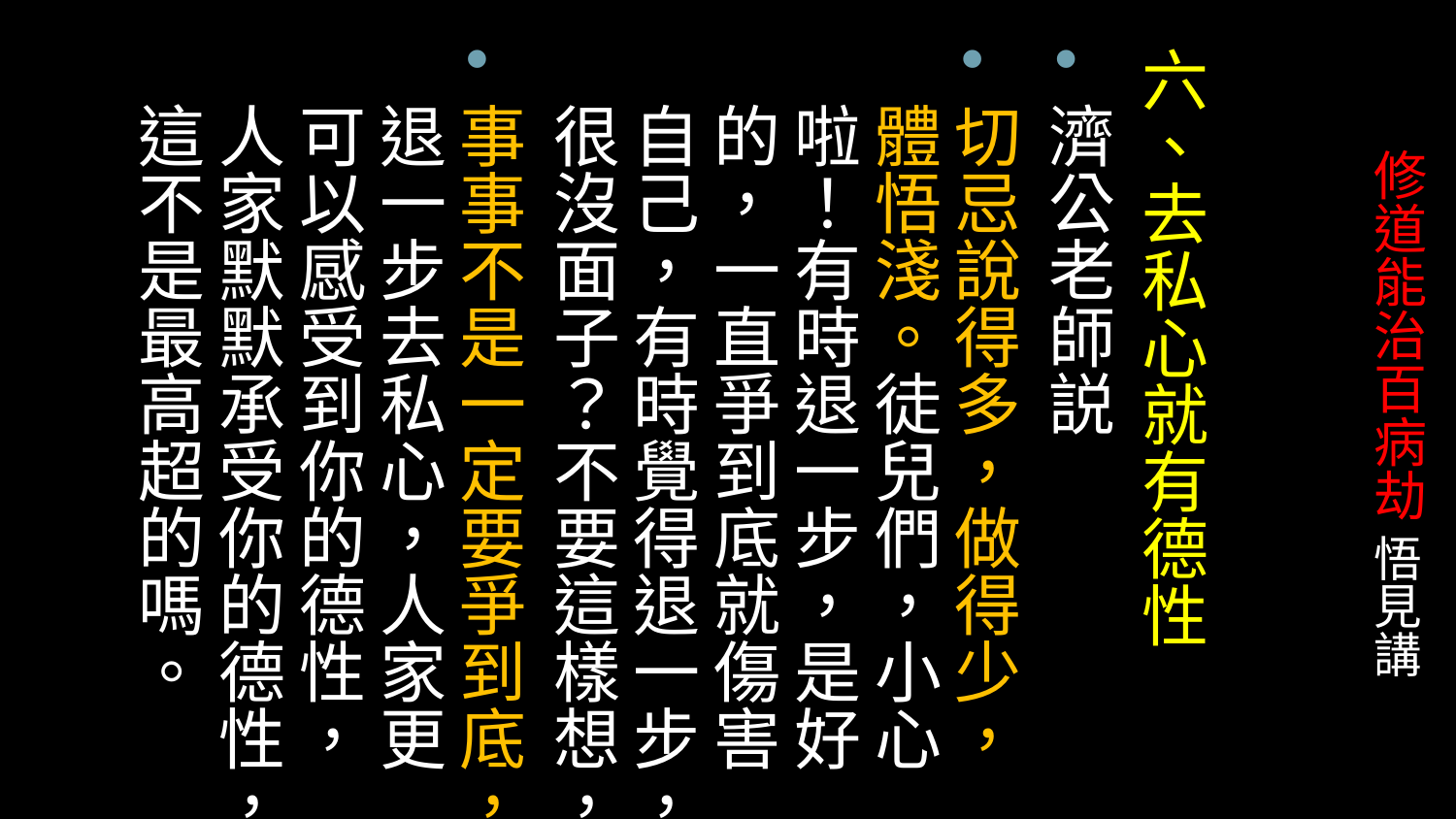

六、去私心就有德性
濟公老師説
切忌說得多，做得少，體悟淺。徒兒們，小心啦！有時退一步，是好的，一直爭到底就傷害自己，有時覺得退一步，很沒面子？不要這樣想，
事事不是一定要爭到底，退一步去私心，人家更可以感受到你的德性，人家默默承受你的德性，這不是最高超的嗎。

# 修道能治百病劫 悟見講